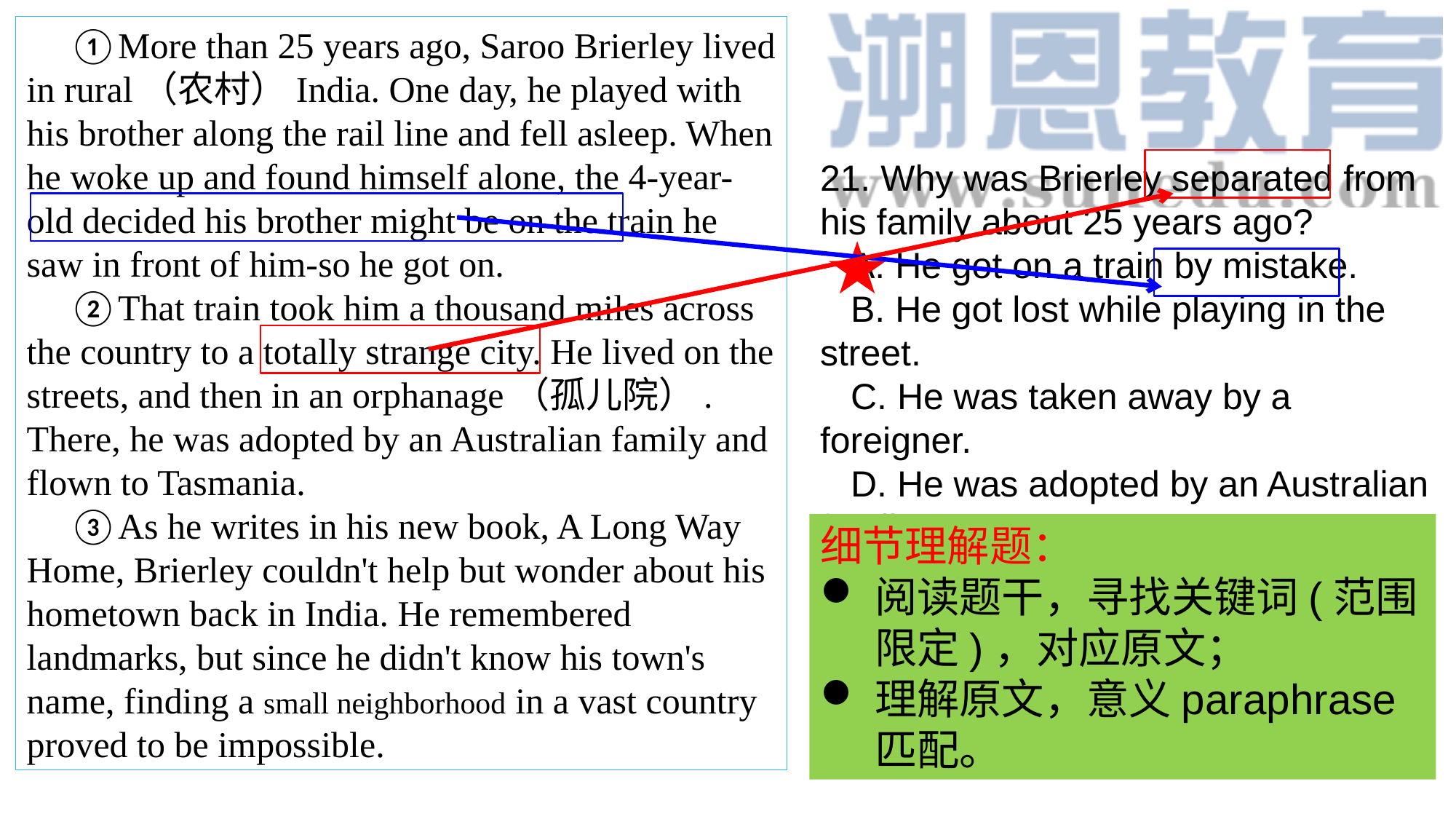

①More than 25 years ago, Saroo Brierley lived in rural（农村）India. One day, he played with his brother along the rail line and fell asleep. When he woke up and found himself alone, the 4-year-old decided his brother might be on the train he saw in front of him-so he got on.
②That train took him a thousand miles across the country to a totally strange city. He lived on the streets, and then in an orphanage（孤儿院）. There, he was adopted by an Australian family and flown to Tasmania.
③As he writes in his new book, A Long Way Home, Brierley couldn't help but wonder about his hometown back in India. He remembered landmarks, but since he didn't know his town's name, finding a small neighborhood in a vast country proved to be impossible.
21. Why was Brierley separated from his family about 25 years ago?
   A. He got on a train by mistake.
   B. He got lost while playing in the street.
   C. He was taken away by a foreigner.
   D. He was adopted by an Australian family.

细节理解题：
阅读题干，寻找关键词(范围限定)，对应原文；
理解原文，意义paraphrase匹配。